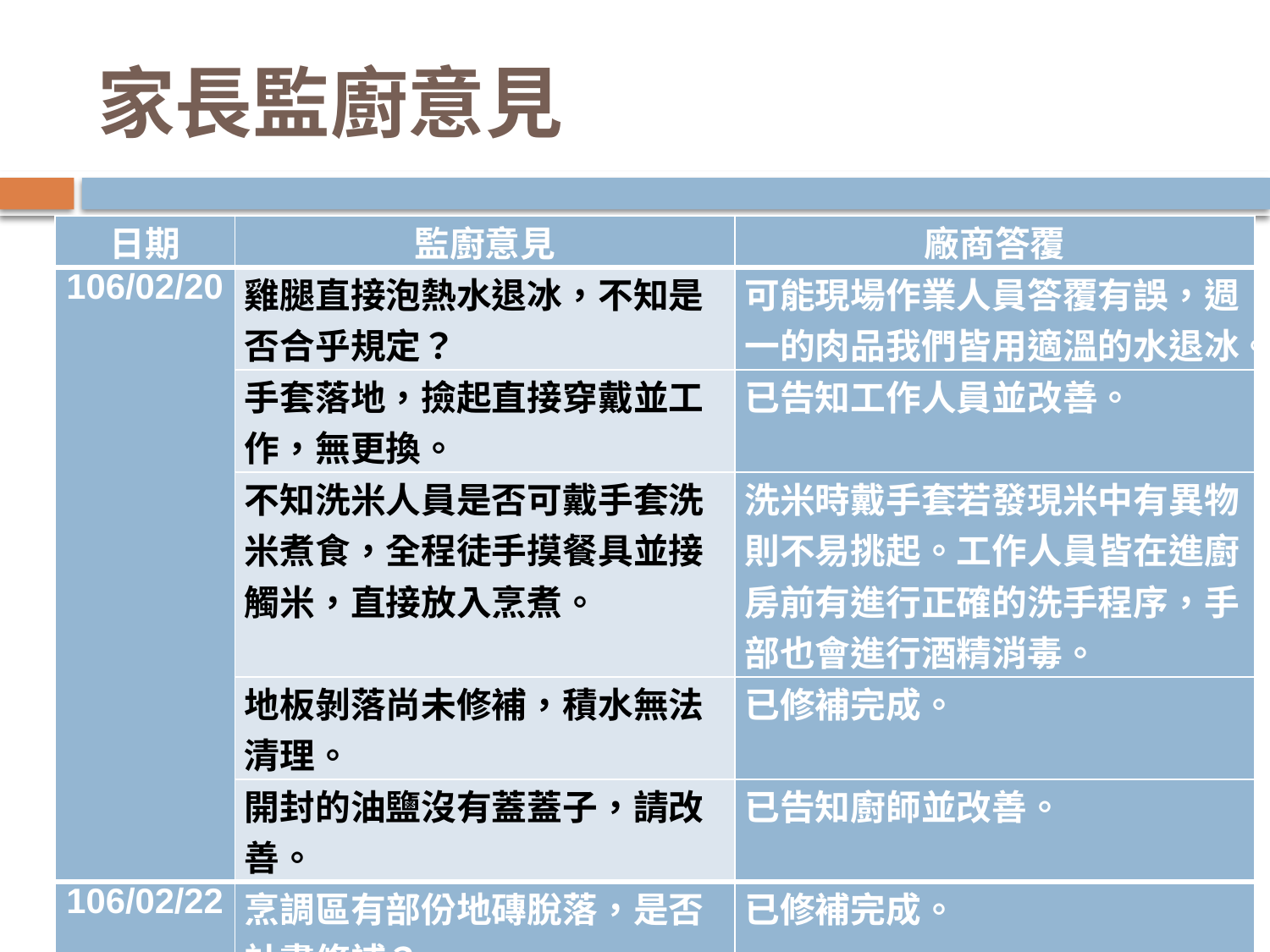

# 家長監廚意見
| 日期 | 監廚意見 | 廠商答覆 |
| --- | --- | --- |
| 106/02/20 | 雞腿直接泡熱水退冰，不知是否合乎規定？ | 可能現場作業人員答覆有誤，週一的肉品我們皆用適溫的水退冰。 |
|  | 手套落地，撿起直接穿戴並工作，無更換。 | 已告知工作人員並改善。 |
|  | 不知洗米人員是否可戴手套洗米煮食，全程徒手摸餐具並接觸米，直接放入烹煮。 | 洗米時戴手套若發現米中有異物則不易挑起。工作人員皆在進廚房前有進行正確的洗手程序，手部也會進行酒精消毒。 |
|  | 地板剝落尚未修補，積水無法清理。 | 已修補完成。 |
|  | 開封的油鹽沒有蓋蓋子，請改善。 | 已告知廚師並改善。 |
| 106/02/22 | 烹調區有部份地磚脫落，是否計畫修補？ | 已修補完成。 |